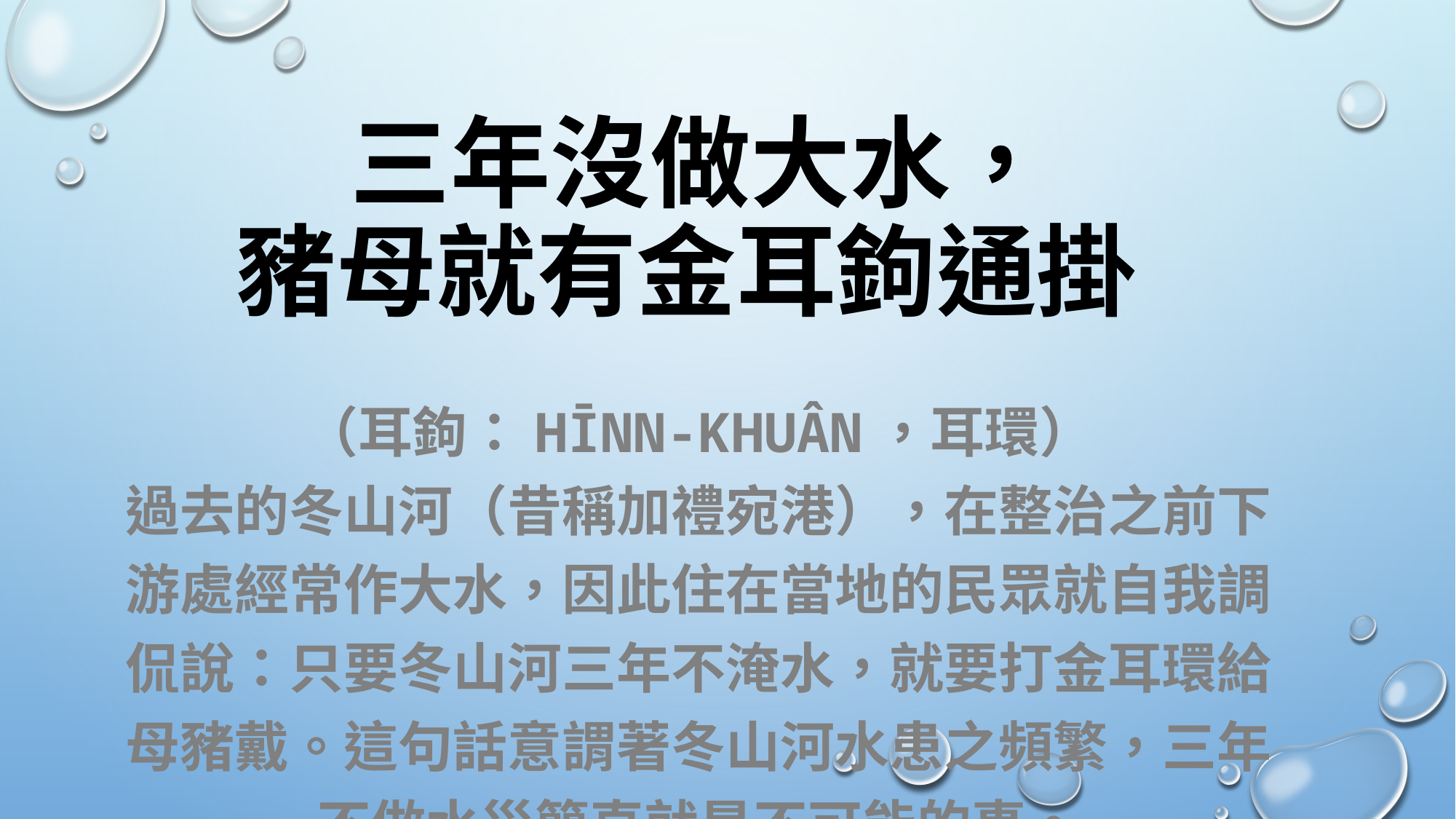

# 三年沒做大水， 豬母就有金耳鉤通掛
（耳鉤：hīnn-khuân，耳環）
過去的冬山河（昔稱加禮宛港），在整治之前下游處經常作大水，因此住在當地的民眾就自我調侃說：只要冬山河三年不淹水，就要打金耳環給母豬戴。這句話意謂著冬山河水患之頻繁，三年不做水災簡直就是不可能的事。